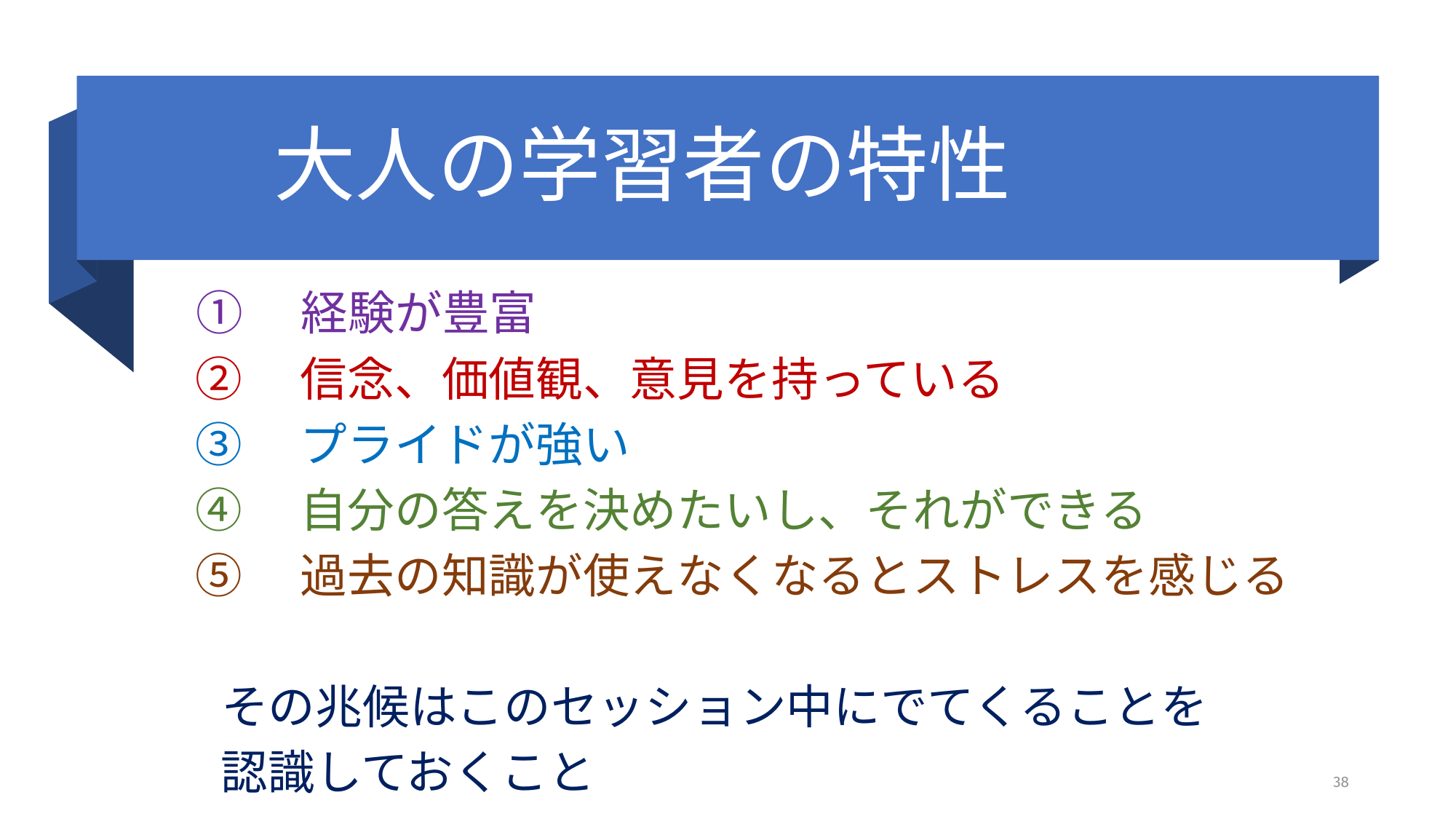

# 大人の学習者の特性

   ①　経験が豊富
  ②　信念、価値観、意見を持っている
  ③　プライドが強い
  ④　自分の答えを決めたいし、それができる
  ⑤　過去の知識が使えなくなるとストレスを感じる

　その兆候はこのセッション中にでてくることを
　認識しておくこと
38